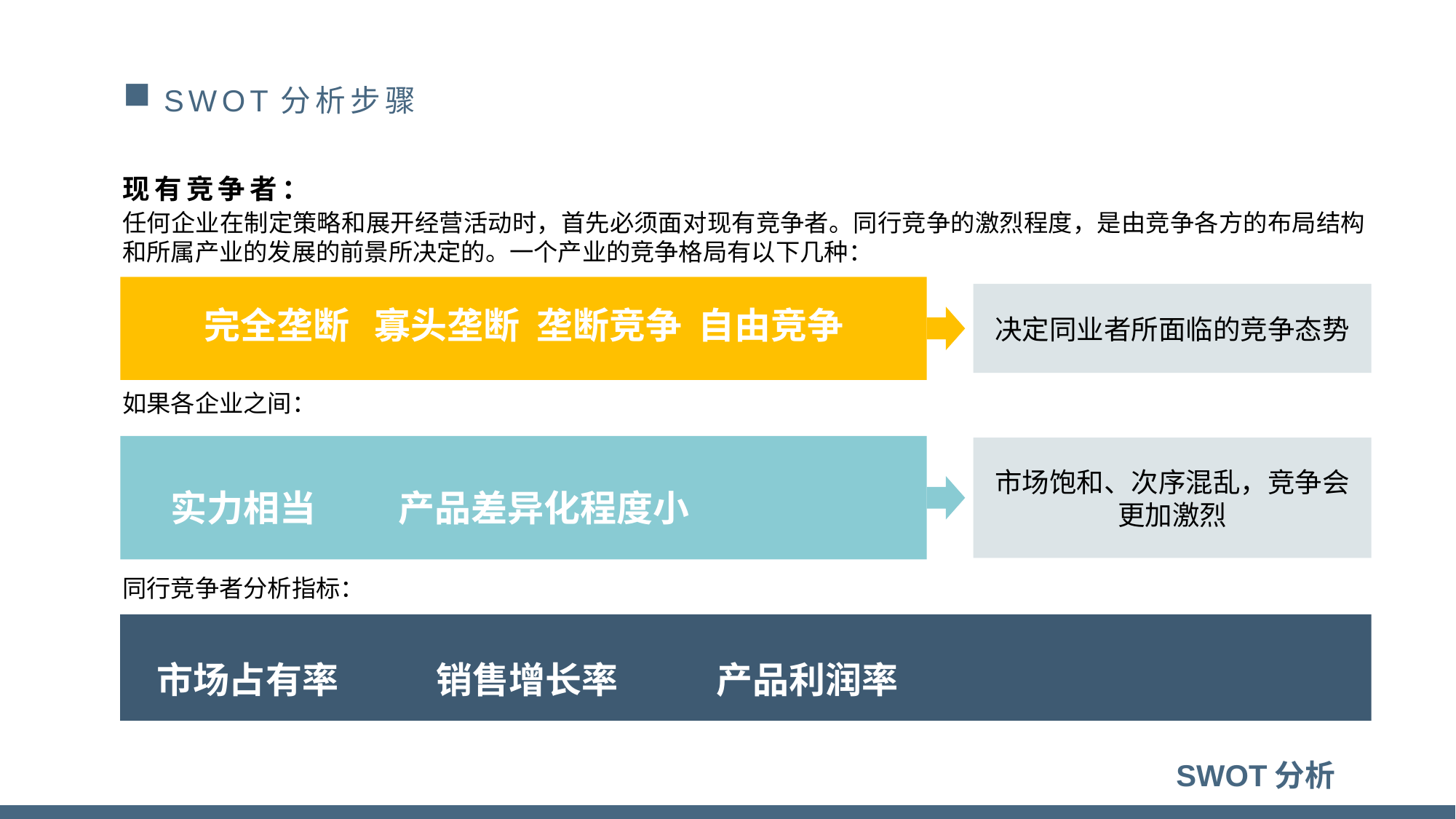

# SWOT分析步骤

现有竞争者：
任何企业在制定策略和展开经营活动时，首先必须面对现有竞争者。同行竞争的激烈程度，是由竞争各方的布局结构和所属产业的发展的前景所决定的。一个产业的竞争格局有以下几种：

决定同业者所面临的竞争态势
完全垄断   寡头垄断  垄断竞争  自由竞争

如果各企业之间：

市场饱和、次序混乱，竞争会更加激烈
实力相当          产品差异化程度小

同行竞争者分析指标：

市场占有率            销售增长率            产品利润率